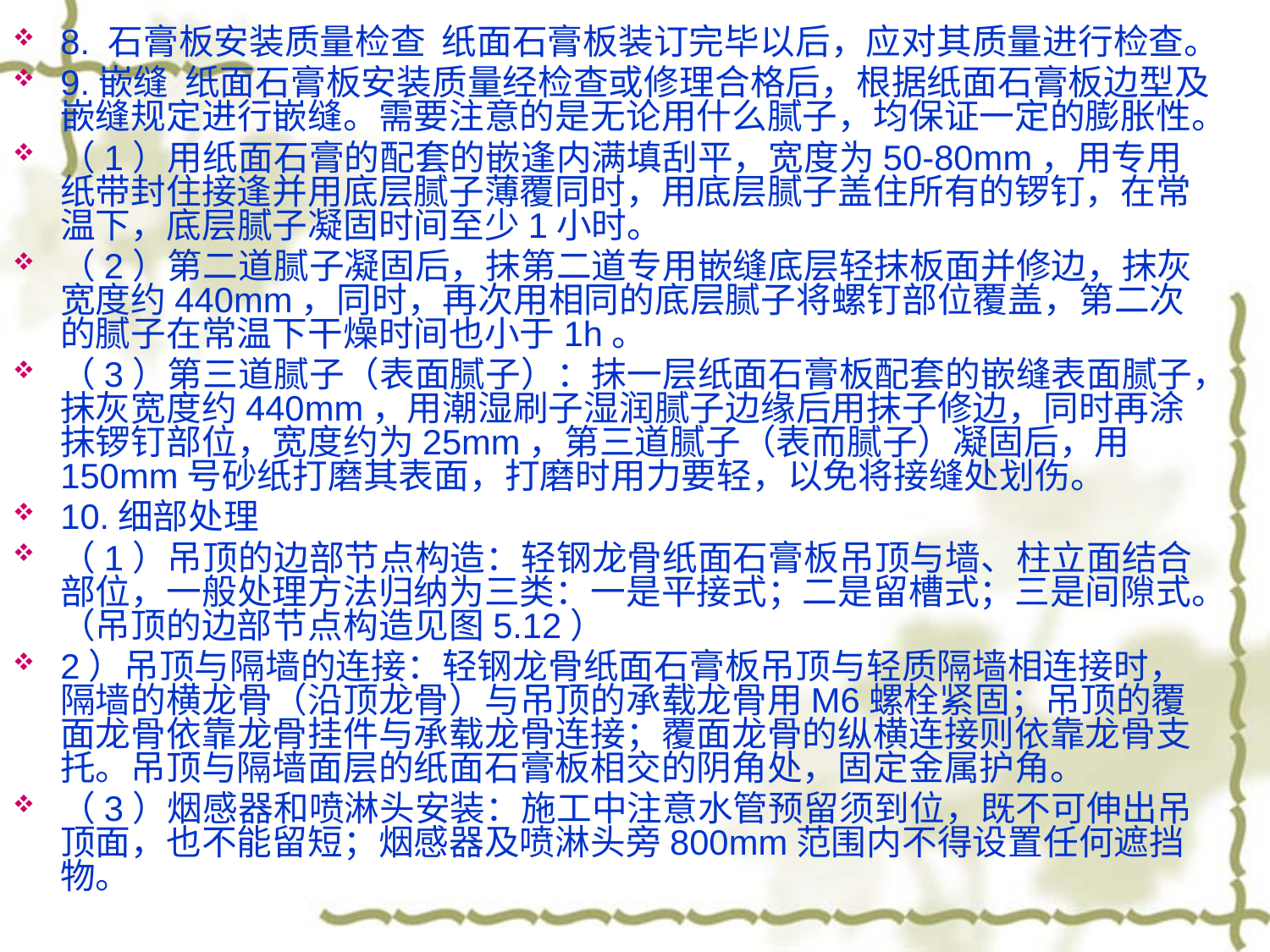

8. 石膏板安装质量检查  纸面石膏板装订完毕以后，应对其质量进行检查。
9.嵌缝  纸面石膏板安装质量经检查或修理合格后，根据纸面石膏板边型及嵌缝规定进行嵌缝。需要注意的是无论用什么腻子，均保证一定的膨胀性。
（1）用纸面石膏的配套的嵌逢内满填刮平，宽度为50-80mm，用专用纸带封住接逢并用底层腻子薄覆同时，用底层腻子盖住所有的锣钉，在常温下，底层腻子凝固时间至少1小时。
（2）第二道腻子凝固后，抹第二道专用嵌缝底层轻抹板面并修边，抹灰宽度约440mm，同时，再次用相同的底层腻子将螺钉部位覆盖，第二次的腻子在常温下干燥时间也小于1h。
（3）第三道腻子（表面腻子）：抹一层纸面石膏板配套的嵌缝表面腻子，抹灰宽度约440mm，用潮湿刷子湿润腻子边缘后用抹子修边，同时再涂抹锣钉部位，宽度约为25mm，第三道腻子（表而腻子）凝固后，用150mm号砂纸打磨其表面，打磨时用力要轻，以免将接缝处划伤。
10.细部处理
（1）吊顶的边部节点构造：轻钢龙骨纸面石膏板吊顶与墙、柱立面结合部位，一般处理方法归纳为三类：一是平接式；二是留槽式；三是间隙式。（吊顶的边部节点构造见图5.12）
2）吊顶与隔墙的连接：轻钢龙骨纸面石膏板吊顶与轻质隔墙相连接时，隔墙的横龙骨（沿顶龙骨）与吊顶的承载龙骨用M6螺栓紧固；吊顶的覆面龙骨依靠龙骨挂件与承载龙骨连接；覆面龙骨的纵横连接则依靠龙骨支托。吊顶与隔墙面层的纸面石膏板相交的阴角处，固定金属护角。
（3）烟感器和喷淋头安装：施工中注意水管预留须到位，既不可伸出吊顶面，也不能留短；烟感器及喷淋头旁800mm范围内不得设置任何遮挡物。